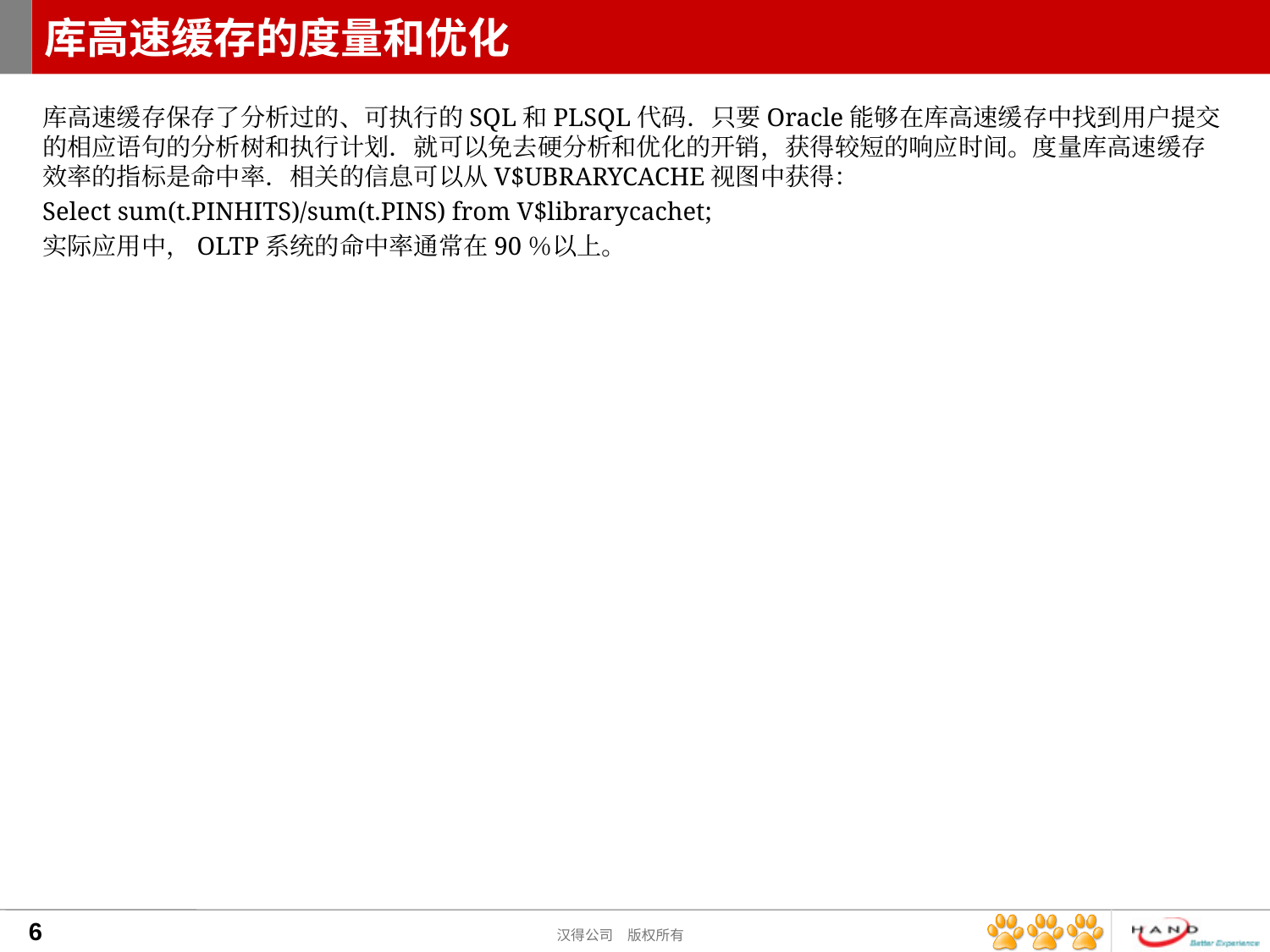

# 库高速缓存的度量和优化
库高速缓存保存了分析过的、可执行的SQL和PLSQL代码．只要Oracle能够在库高速缓存中找到用户提交的相应语句的分析树和执行计划．就可以免去硬分析和优化的开销，获得较短的响应时间。度量库高速缓存效率的指标是命中率．相关的信息可以从V$UBRARYCACHE视图中获得：
Select sum(t.PINHITS)/sum(t.PINS) from V$librarycachet;
实际应用中，OLTP系统的命中率通常在90％以上。

6